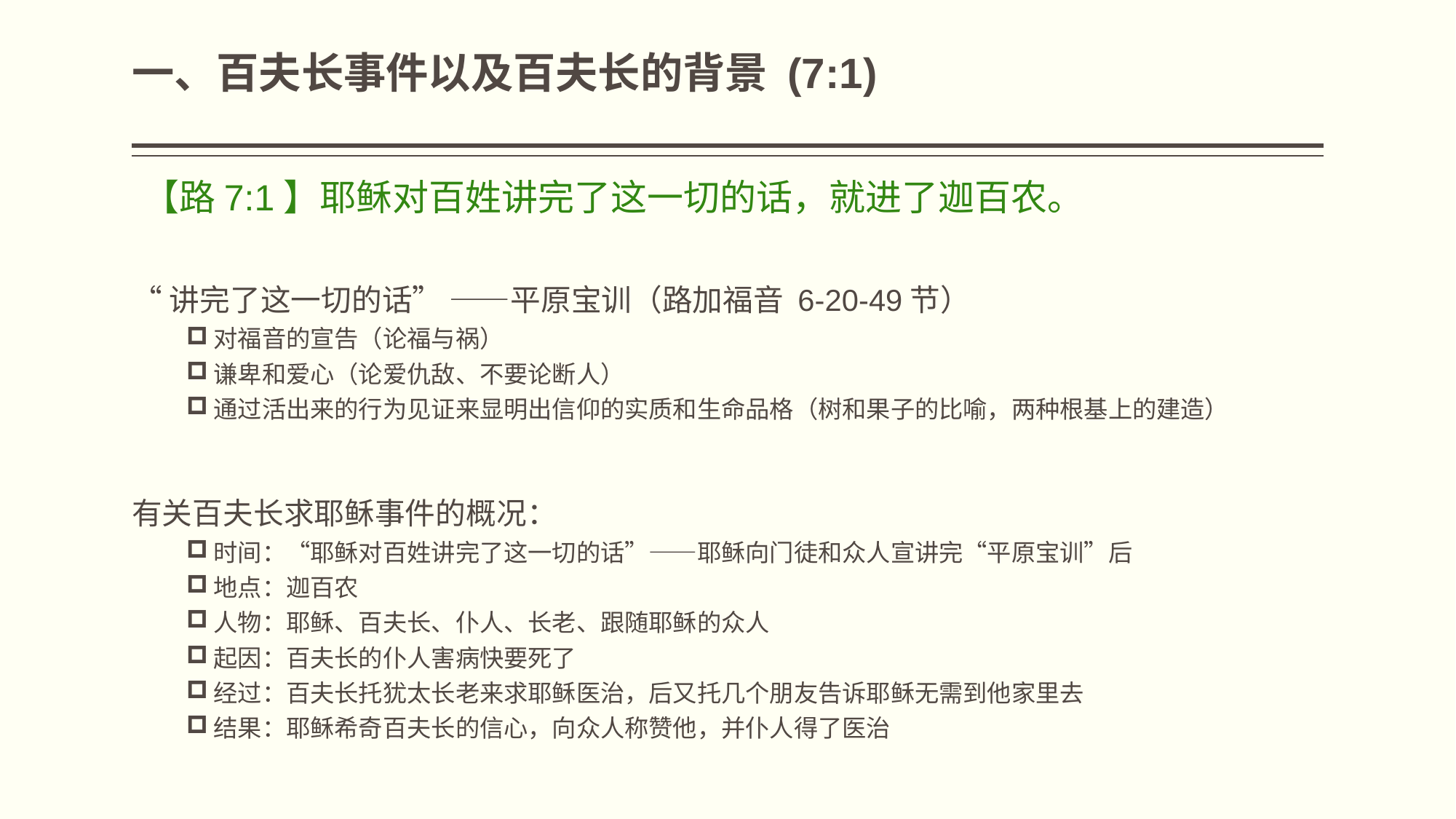

# 一、百夫长事件以及百夫长的背景 (7:1)
【路7:1】耶稣对百姓讲完了这一切的话，就进了迦百农。
“讲完了这一切的话” ——平原宝训（路加福音 6-20-49节）
对福音的宣告（论福与祸）
谦卑和爱心（论爱仇敌、不要论断人）
通过活出来的行为见证来显明出信仰的实质和生命品格（树和果子的比喻，两种根基上的建造）

有关百夫长求耶稣事件的概况：
时间：“耶稣对百姓讲完了这一切的话”——耶稣向门徒和众人宣讲完“平原宝训”后
地点：迦百农
人物：耶稣、百夫长、仆人、长老、跟随耶稣的众人
起因：百夫长的仆人害病快要死了
经过：百夫长托犹太长老来求耶稣医治，后又托几个朋友告诉耶稣无需到他家里去
结果：耶稣希奇百夫长的信心，向众人称赞他，并仆人得了医治